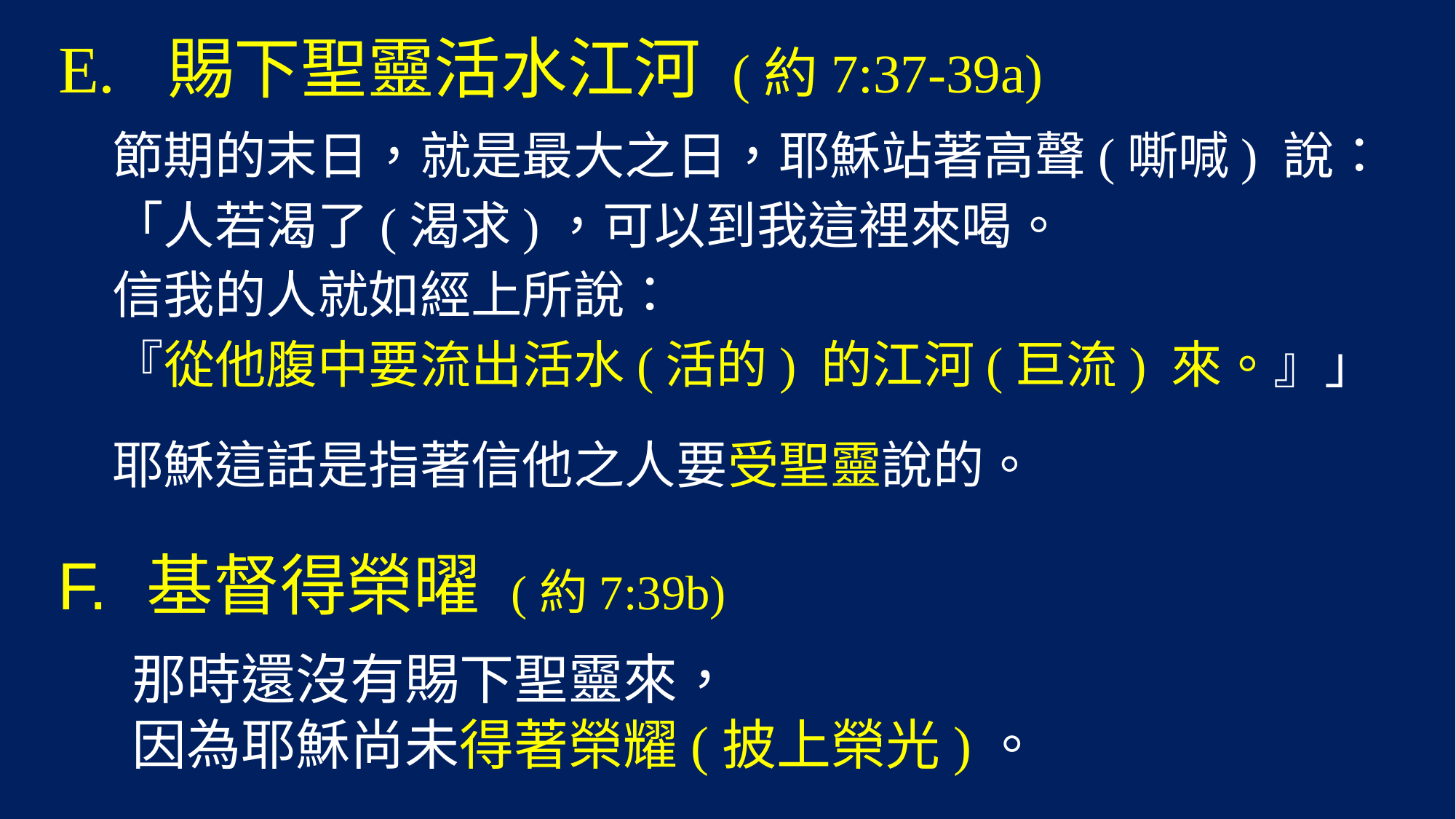

# E.	賜下聖靈活水江河 (約7:37-39a)
節期的末日，就是最大之日，耶穌站著高聲(嘶喊) 說：
「人若渴了(渴求)，可以到我這裡來喝。
信我的人就如經上所說：
『從他腹中要流出活水(活的) 的江河(巨流) 來。』」

耶穌這話是指著信他之人要受聖靈說的。
基督得榮曜 (約7:39b)

     那時還沒有賜下聖靈來，
     因為耶穌尚未得著榮耀(披上榮光)。